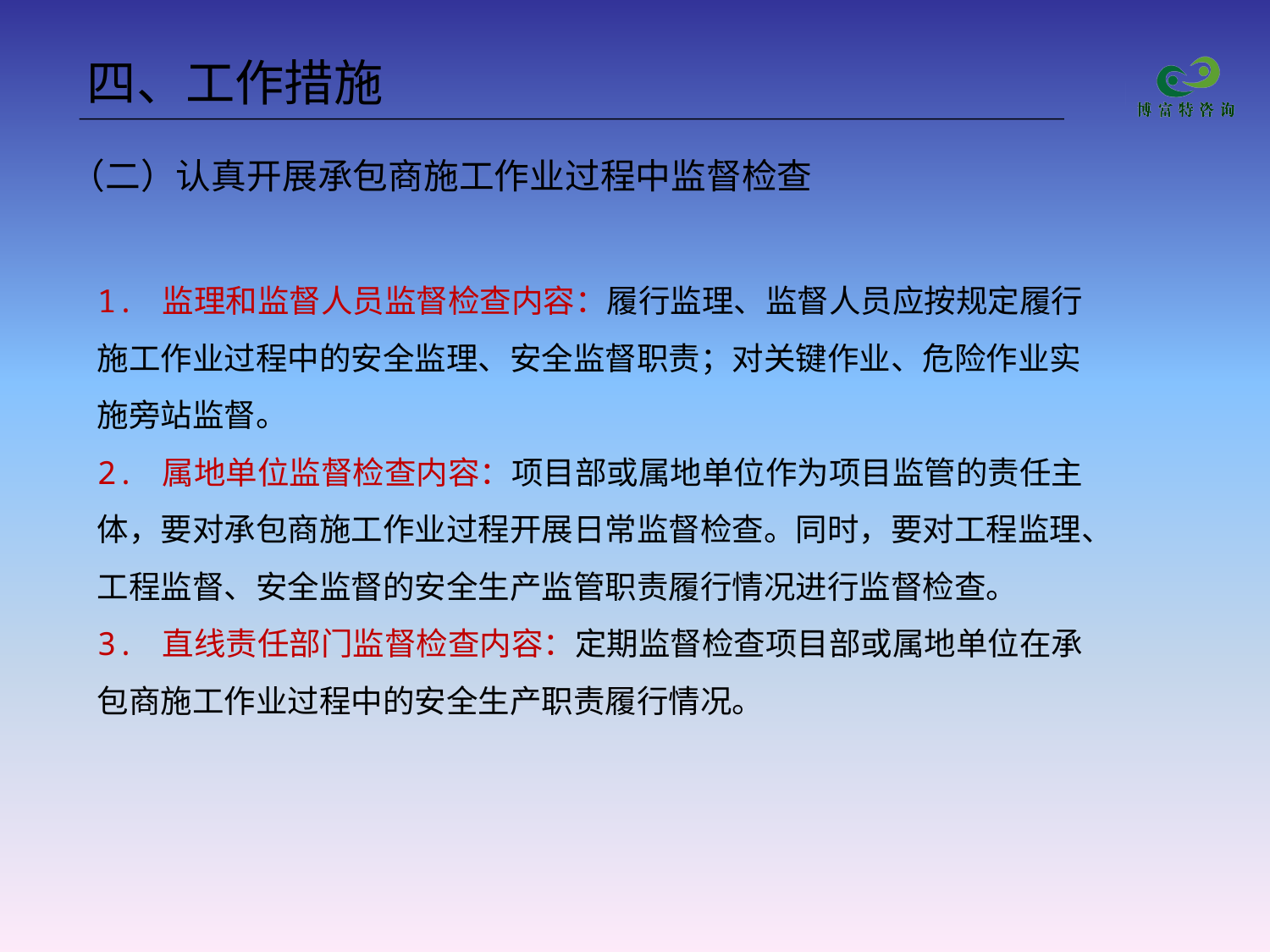

四、工作措施
（二）认真开展承包商施工作业过程中监督检查
1. 监理和监督人员监督检查内容：履行监理、监督人员应按规定履行施工作业过程中的安全监理、安全监督职责；对关键作业、危险作业实施旁站监督。
2. 属地单位监督检查内容：项目部或属地单位作为项目监管的责任主体，要对承包商施工作业过程开展日常监督检查。同时，要对工程监理、工程监督、安全监督的安全生产监管职责履行情况进行监督检查。
3. 直线责任部门监督检查内容：定期监督检查项目部或属地单位在承包商施工作业过程中的安全生产职责履行情况。